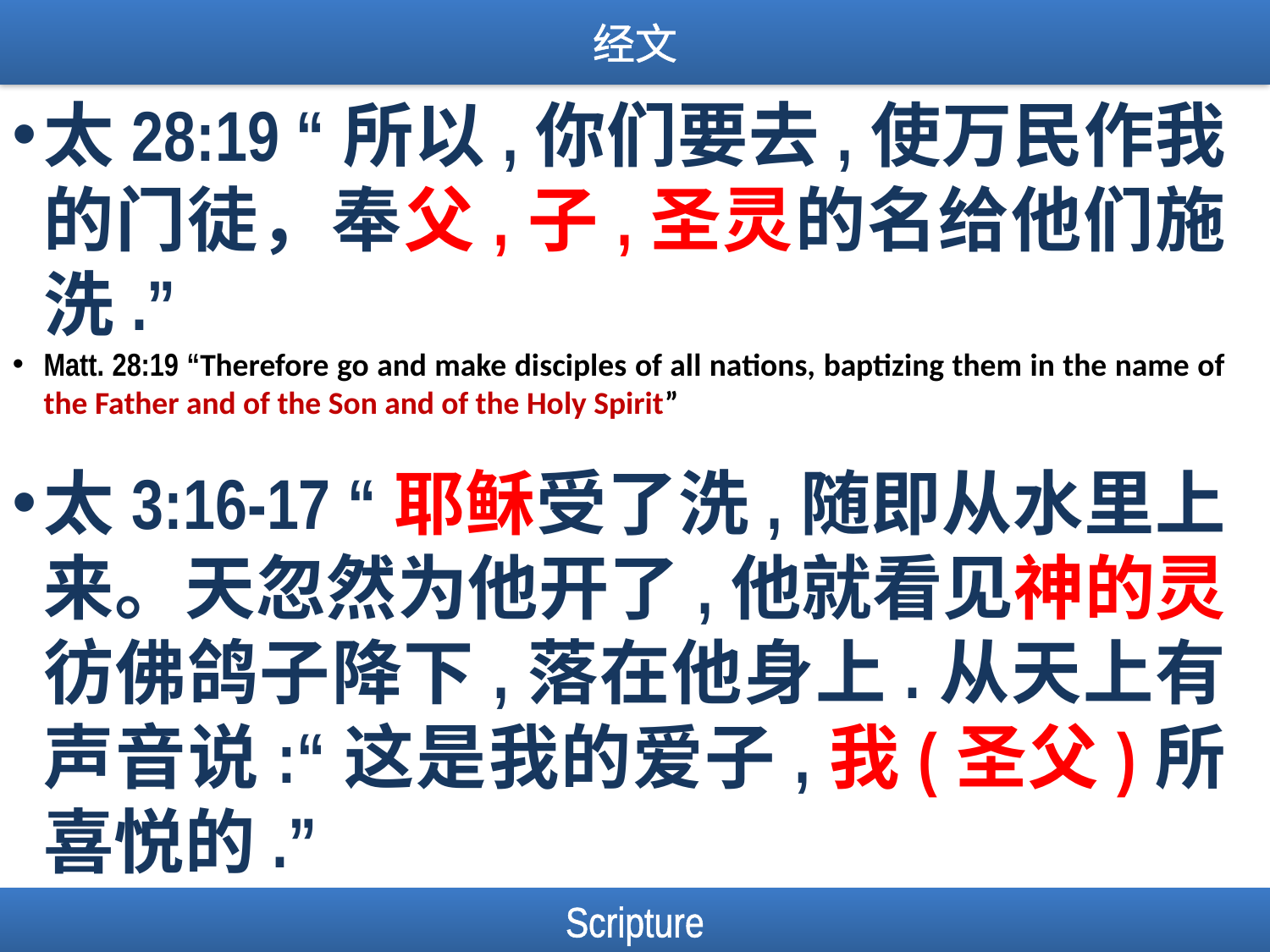

经文
太28:19 “所以,你们要去,使万民作我的门徒，奉父,子,圣灵的名给他们施洗.”
Matt. 28:19 “Therefore go and make disciples of all nations, baptizing them in the name of the Father and of the Son and of the Holy Spirit”

太3:16-17 “耶稣受了洗,随即从水里上来。天忽然为他开了,他就看见神的灵彷佛鸽子降下,落在他身上.从天上有声音说:“这是我的爱子,我(圣父)所喜悦的.”
Matt. 3:16-17 “As soon as Jesus was baptized, He went up out of the water. At that moment heaven was opened, and He saw the Spirit of God descending like a dove and alighting on him. And a voice from heaven said, “This is My (the Father’s) Son, whom I love; with Him I am well pleased.”
Scripture